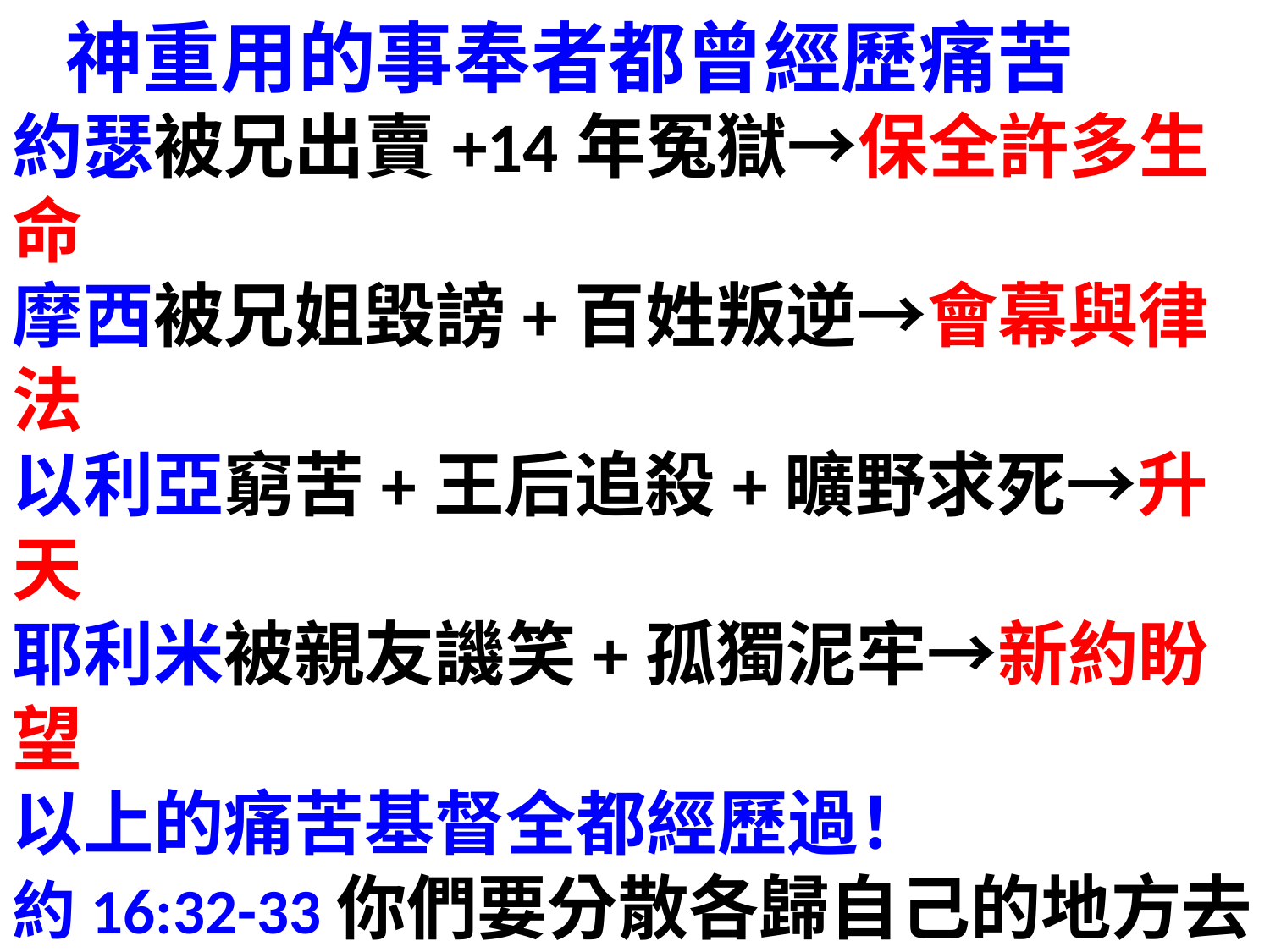

神重用的事奉者都曾經歷痛苦
約瑟被兄出賣+14年冤獄→保全許多生命
摩西被兄姐毀謗+百姓叛逆→會幕與律法
以利亞窮苦+王后追殺+曠野求死→升天
耶利米被親友譏笑+孤獨泥牢→新約盼望
以上的痛苦基督全都經歷過！
約16:32-33你們要分散各歸自己的地方去,留下我獨自一人;其實我不是獨自一人,因為有父與我同在。我將這些事告訴你們是要叫你們在我裏面有平安。在世上你們有苦難;但你們可以放心,我已經勝了世界。